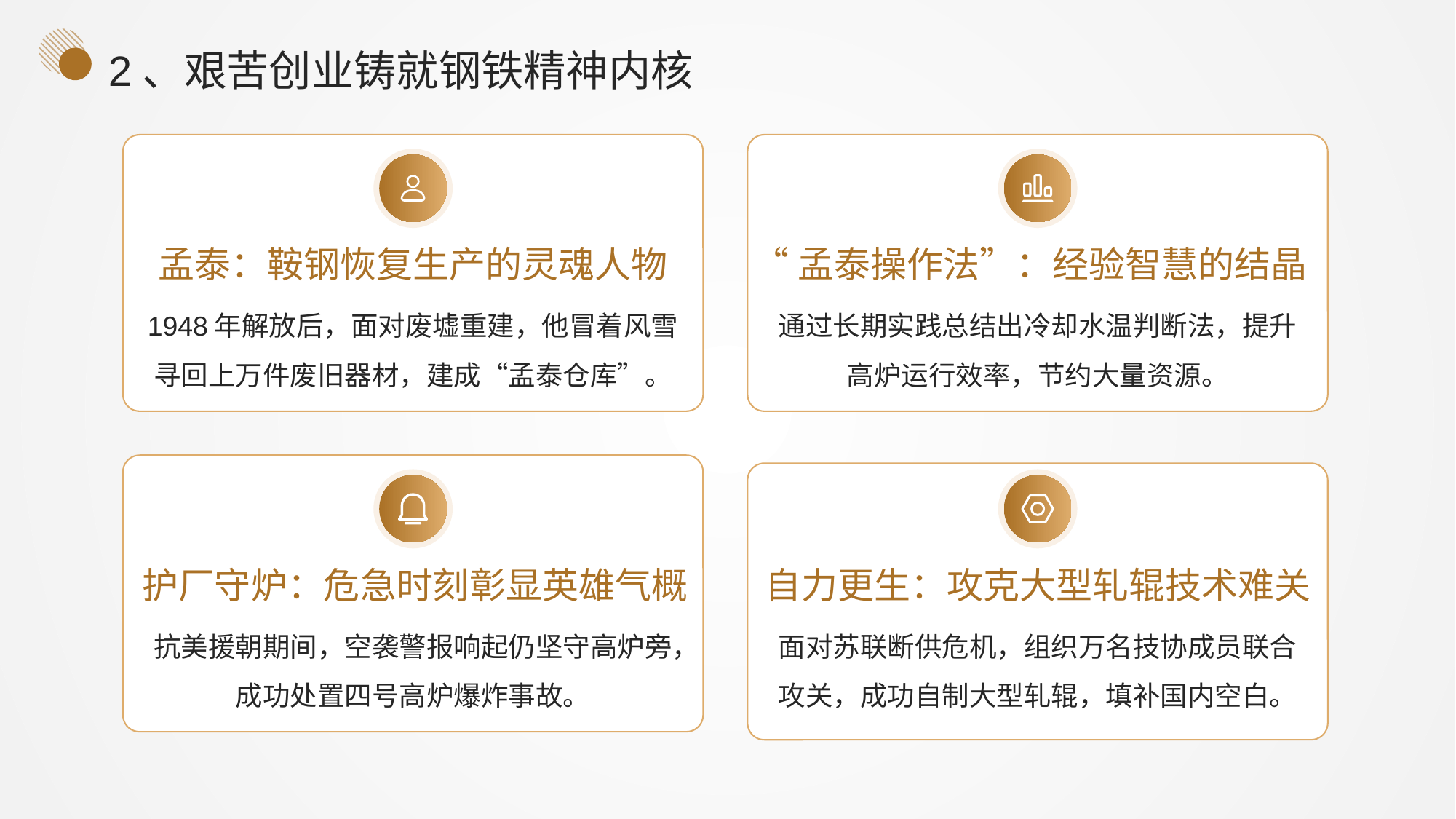

2、艰苦创业铸就钢铁精神内核

孟泰：鞍钢恢复生产的灵魂人物
“孟泰操作法”：经验智慧的结晶
1948年解放后，面对废墟重建，他冒着风雪寻回上万件废旧器材，建成“孟泰仓库”。
通过长期实践总结出冷却水温判断法，提升高炉运行效率，节约大量资源。

自力更生：攻克大型轧辊技术难关
护厂守炉：危急时刻彰显英雄气概
抗美援朝期间，空袭警报响起仍坚守高炉旁，成功处置四号高炉爆炸事故。
面对苏联断供危机，组织万名技协成员联合攻关，成功自制大型轧辊，填补国内空白。